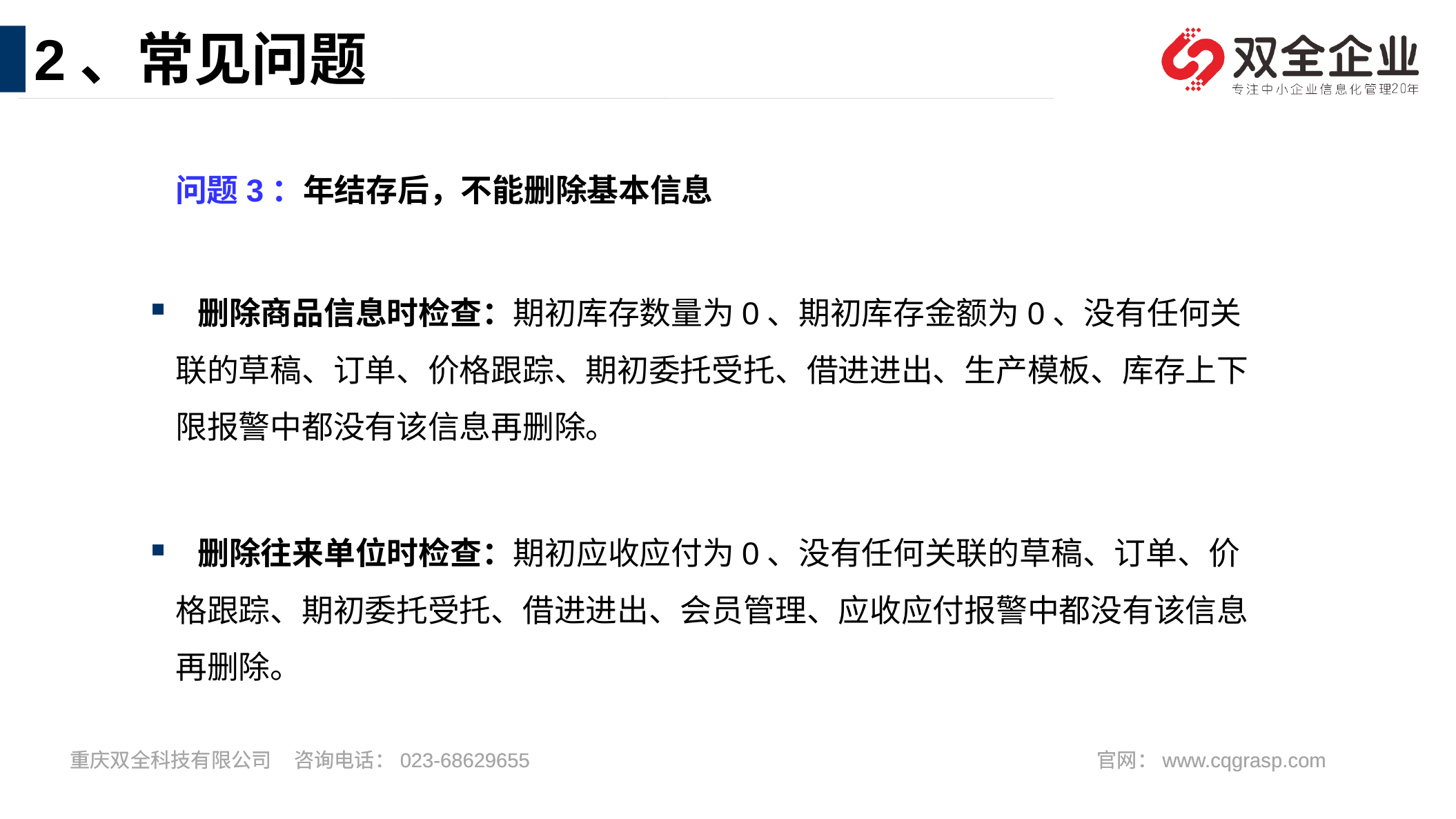

2、常见问题

问题3：年结存后，不能删除基本信息
  删除商品信息时检查：期初库存数量为0、期初库存金额为0、没有任何关联的草稿、订单、价格跟踪、期初委托受托、借进进出、生产模板、库存上下限报警中都没有该信息再删除。

  删除往来单位时检查：期初应收应付为0、没有任何关联的草稿、订单、价格跟踪、期初委托受托、借进进出、会员管理、应收应付报警中都没有该信息再删除。